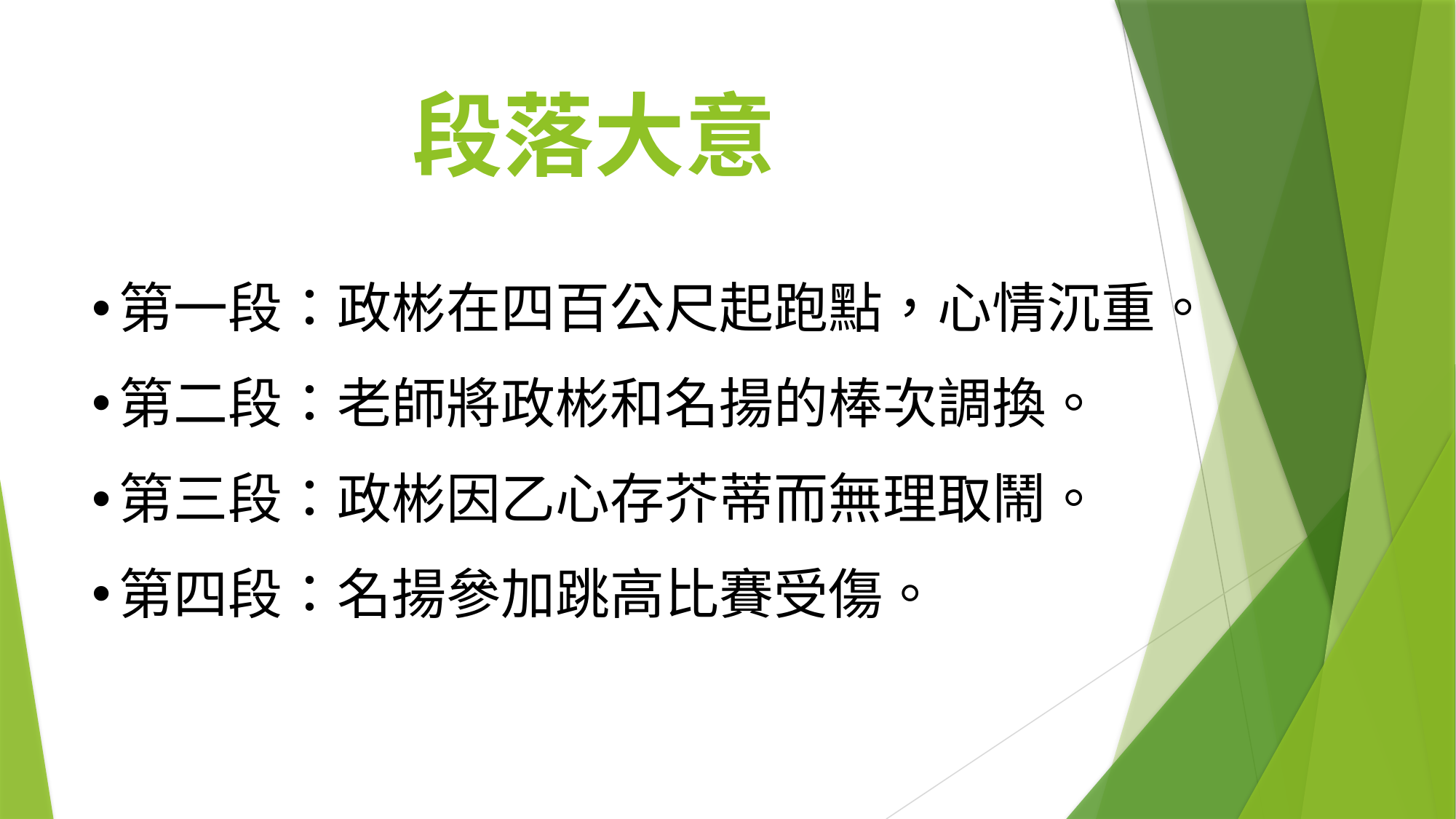

# 段落大意
第一段：政彬在四百公尺起跑點，心情沉重。
第二段：老師將政彬和名揚的棒次調換。
第三段：政彬因乙心存芥蒂而無理取鬧。
第四段：名揚參加跳高比賽受傷。